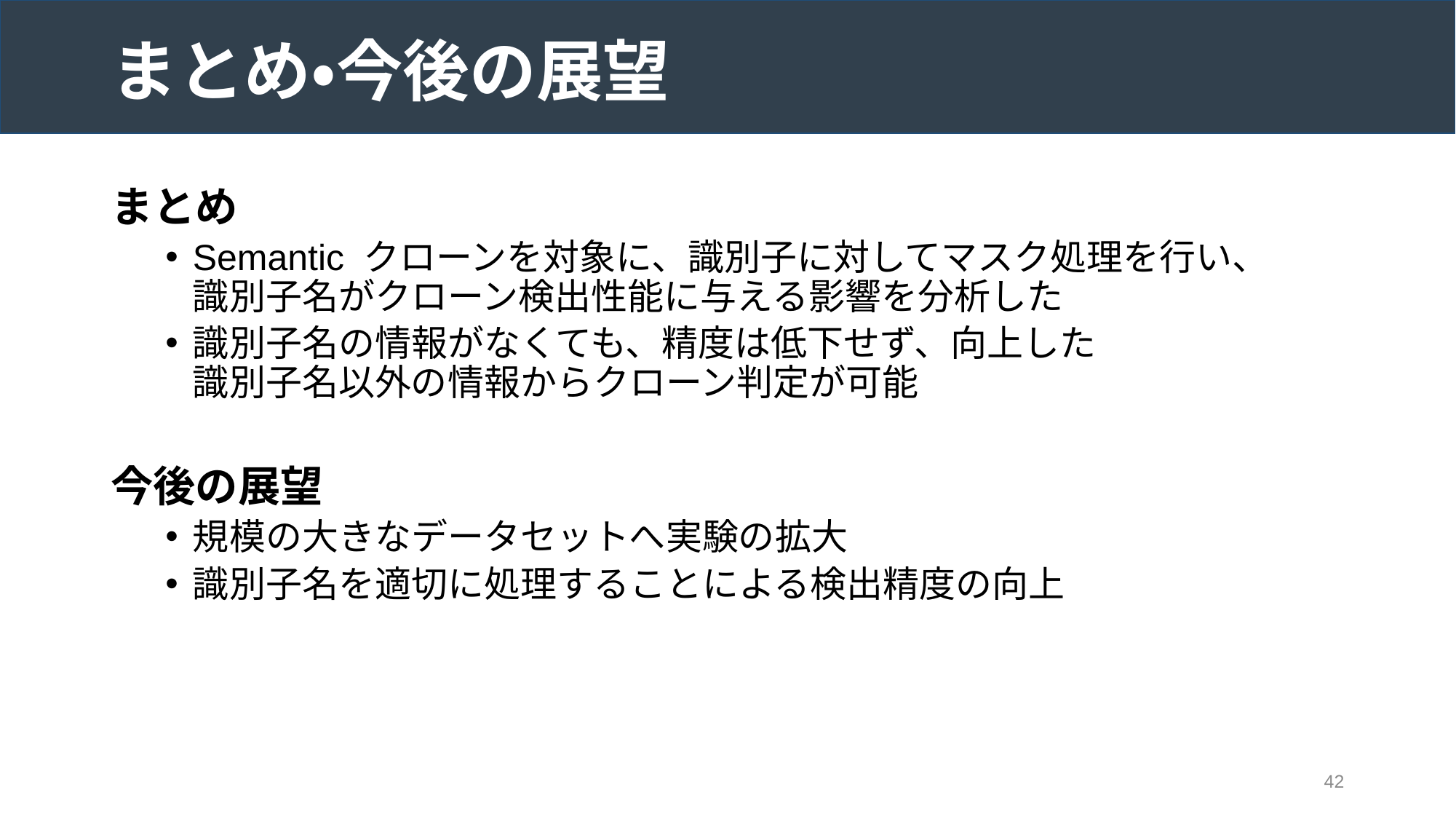

# まとめ・今後の展望
まとめ
Semantic クローンを対象に、識別子に対してマスク処理を行い、
識別子名がクローン検出性能に与える影響を分析した
識別子名の情報がなくても、精度は低下せず、向上した
識別子名以外の情報からクローン判定が可能

今後の展望
規模の大きなデータセットへ実験の拡大
識別子名を適切に処理することによる検出精度の向上
42